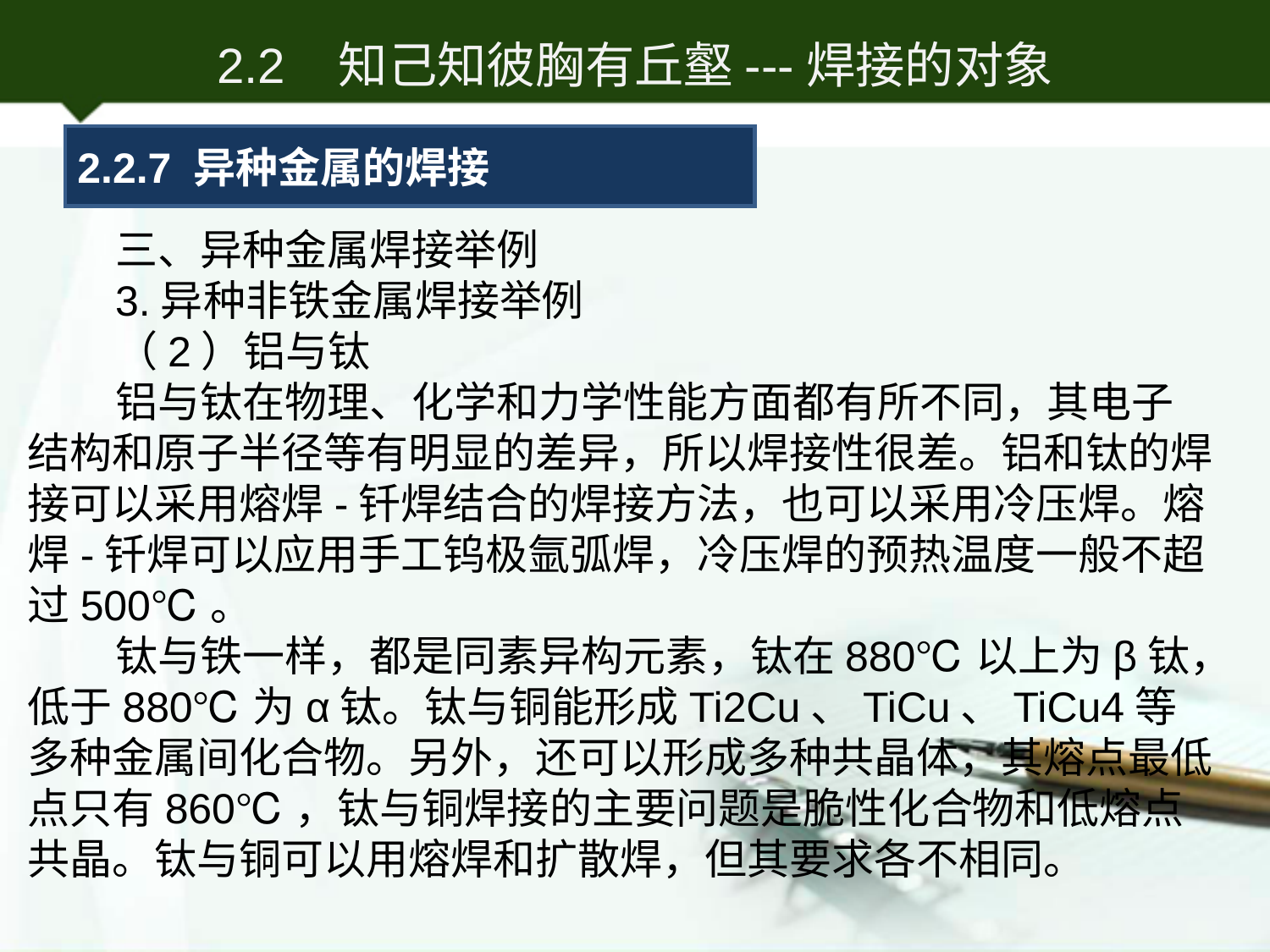

2.2   知己知彼胸有丘壑---焊接的对象
2.2.7 异种金属的焊接
三、异种金属焊接举例
3.异种非铁金属焊接举例
（2）铝与钛
铝与钛在物理、化学和力学性能方面都有所不同，其电子结构和原子半径等有明显的差异，所以焊接性很差。铝和钛的焊接可以采用熔焊-钎焊结合的焊接方法，也可以采用冷压焊。熔焊-钎焊可以应用手工钨极氩弧焊，冷压焊的预热温度一般不超过500℃。
钛与铁一样，都是同素异构元素，钛在880℃以上为β钛，低于880℃为α钛。钛与铜能形成Ti2Cu、TiCu、TiCu4等多种金属间化合物。另外，还可以形成多种共晶体，其熔点最低点只有860℃，钛与铜焊接的主要问题是脆性化合物和低熔点共晶。钛与铜可以用熔焊和扩散焊，但其要求各不相同。